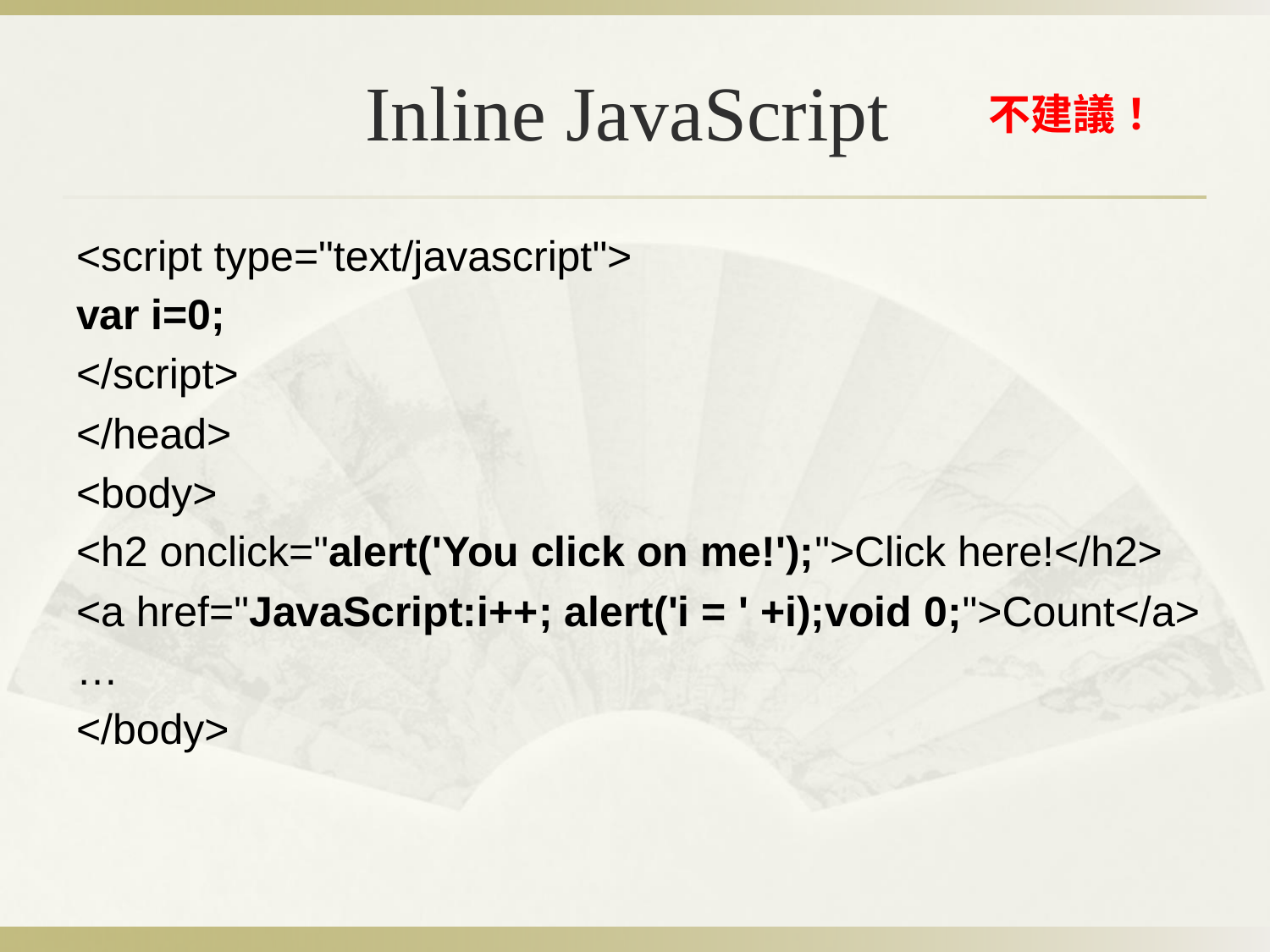

# Inline JavaScript
不建議！
<script type="text/javascript">
var i=0;
</script>
</head>
<body>
<h2 onclick="alert('You click on me!');">Click here!</h2>
<a href="JavaScript:i++; alert('i = ' +i);void 0;">Count</a>
…
</body>